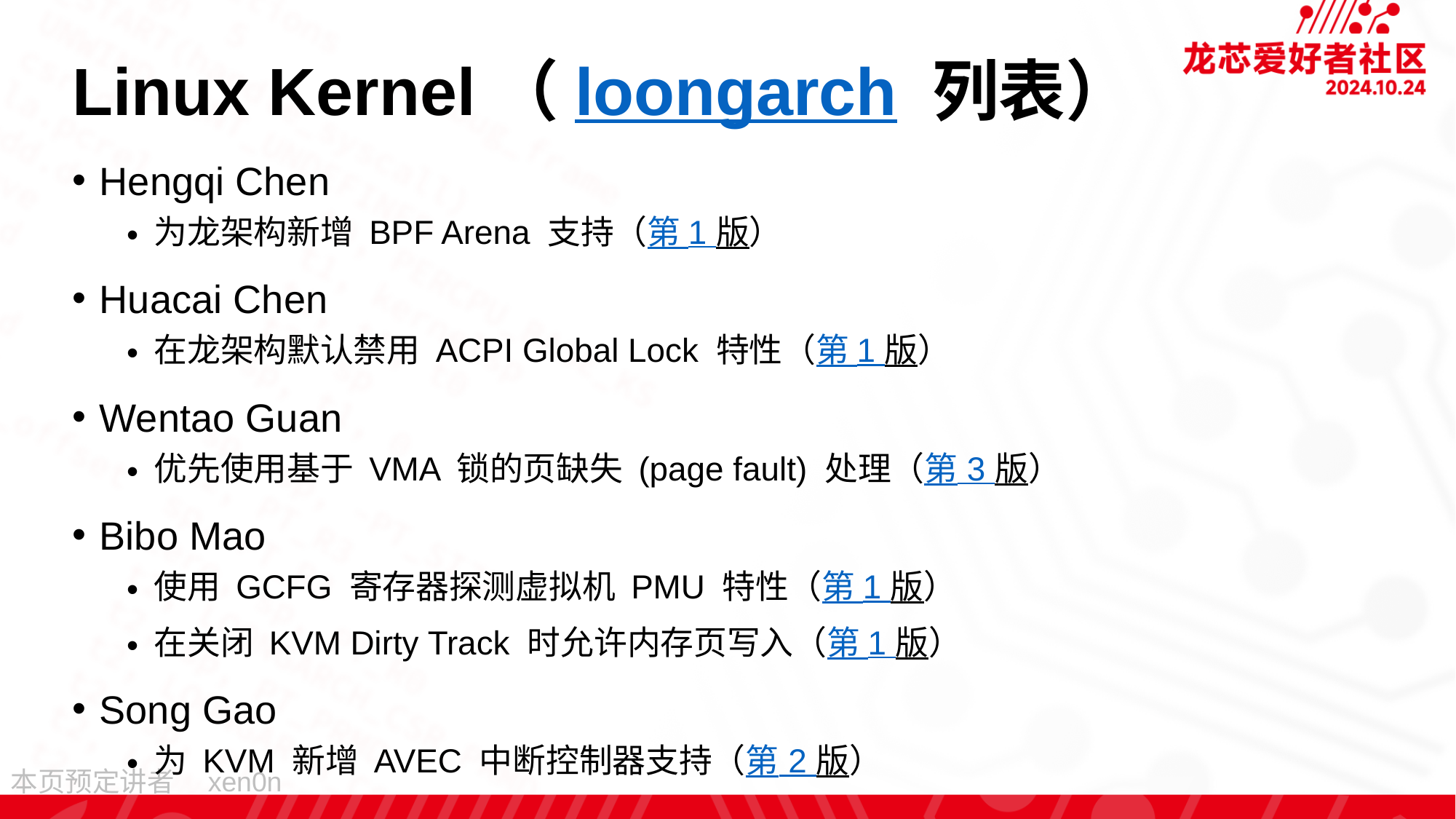

# Linux Kernel（loongarch 列表）
Hengqi Chen
为龙架构新增 BPF Arena 支持（第 1 版）
Huacai Chen
在龙架构默认禁用 ACPI Global Lock 特性（第 1 版）
Wentao Guan
优先使用基于 VMA 锁的页缺失 (page fault) 处理（第 3 版）
Bibo Mao
使用 GCFG 寄存器探测虚拟机 PMU 特性（第 1 版）
在关闭 KVM Dirty Track 时允许内存页写入（第 1 版）
Song Gao
为 KVM 新增 AVEC 中断控制器支持（第 2 版）
xen0n